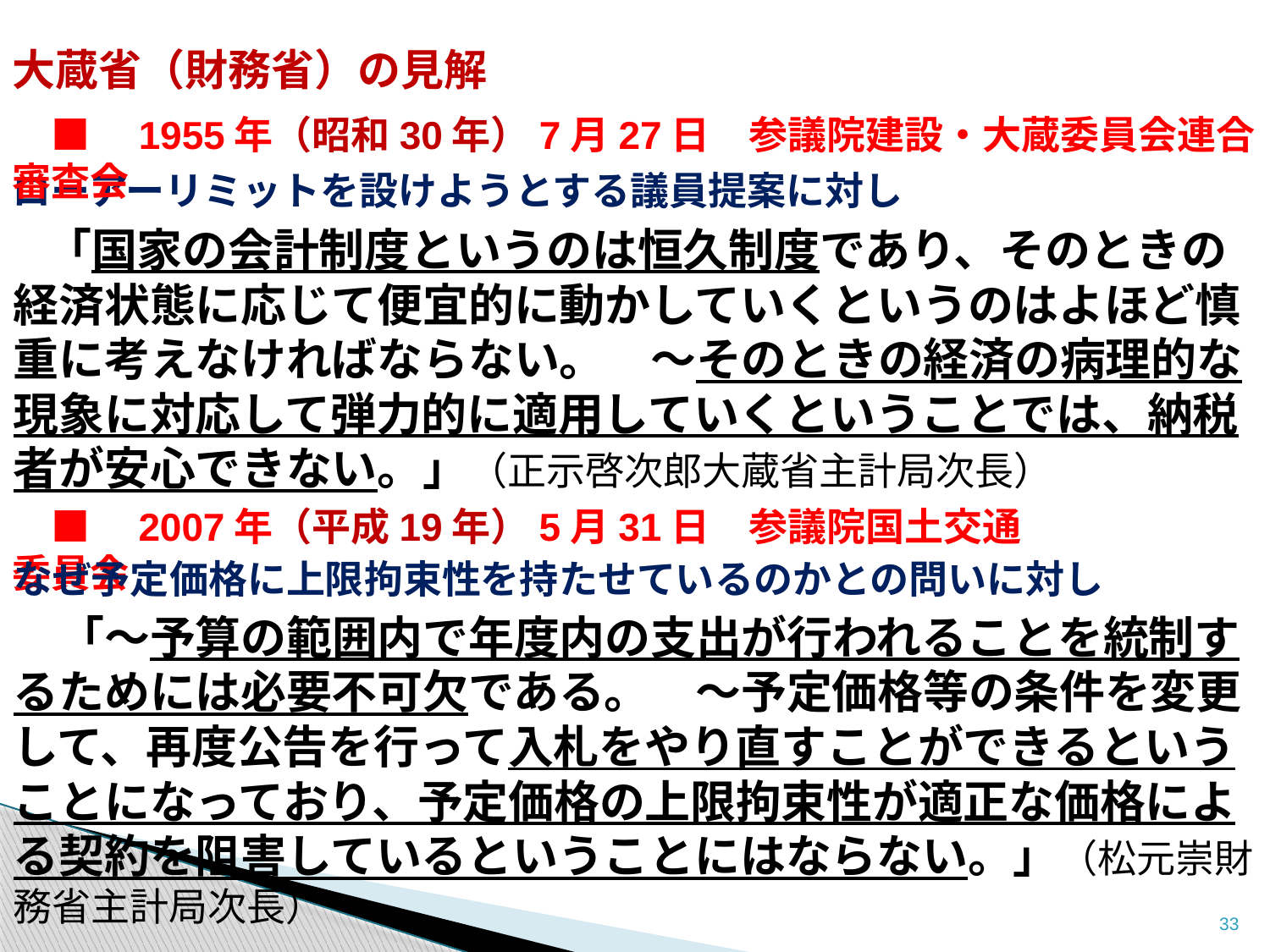

大蔵省（財務省）の見解
　■　1955年（昭和30年）7月27日　参議院建設・大蔵委員会連合審査会
ローアーリミットを設けようとする議員提案に対し
　「国家の会計制度というのは恒久制度であり、そのときの経済状態に応じて便宜的に動かしていくというのはよほど慎重に考えなければならない。　～そのときの経済の病理的な現象に対応して弾力的に適用していくということでは、納税者が安心できない。」（正示啓次郎大蔵省主計局次長）
　■　2007年（平成19年）5月31日　参議院国土交通委員会
なぜ予定価格に上限拘束性を持たせているのかとの問いに対し
　「～予算の範囲内で年度内の支出が行われることを統制するためには必要不可欠である。　～予定価格等の条件を変更して、再度公告を行って入札をやり直すことができるということになっており、予定価格の上限拘束性が適正な価格による契約を阻害しているということにはならない。」（松元崇財務省主計局次長）
33